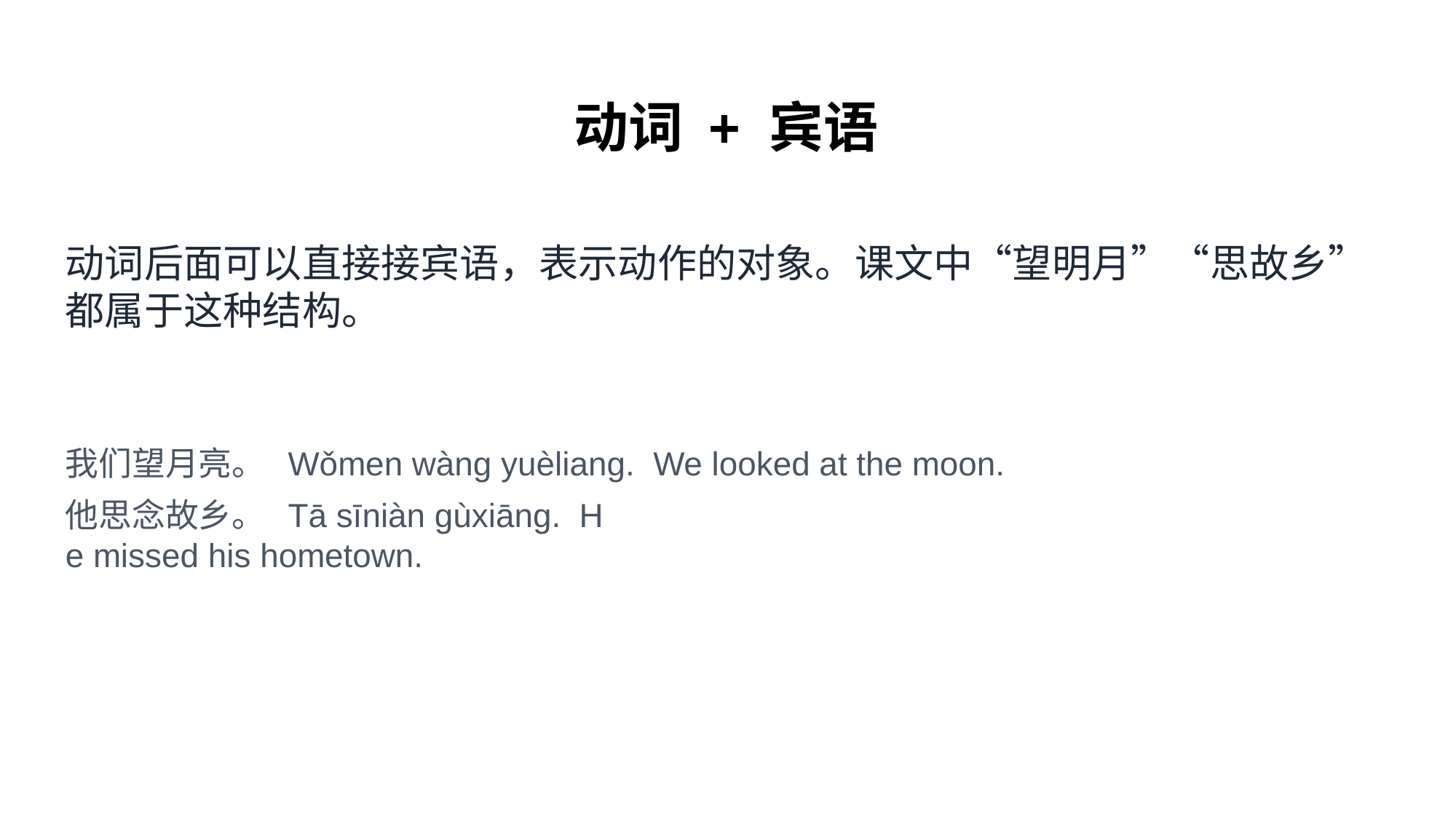

动词 + 宾语
动词后面可以直接接宾语，表示动作的对象。课文中“望明月”“思故乡”都属于这种结构。
我们望月亮。  Wǒmen wàng yuèliang.  We looked at the moon.
他思念故乡。  Tā sīniàn gùxiāng.  H
e missed his hometown.